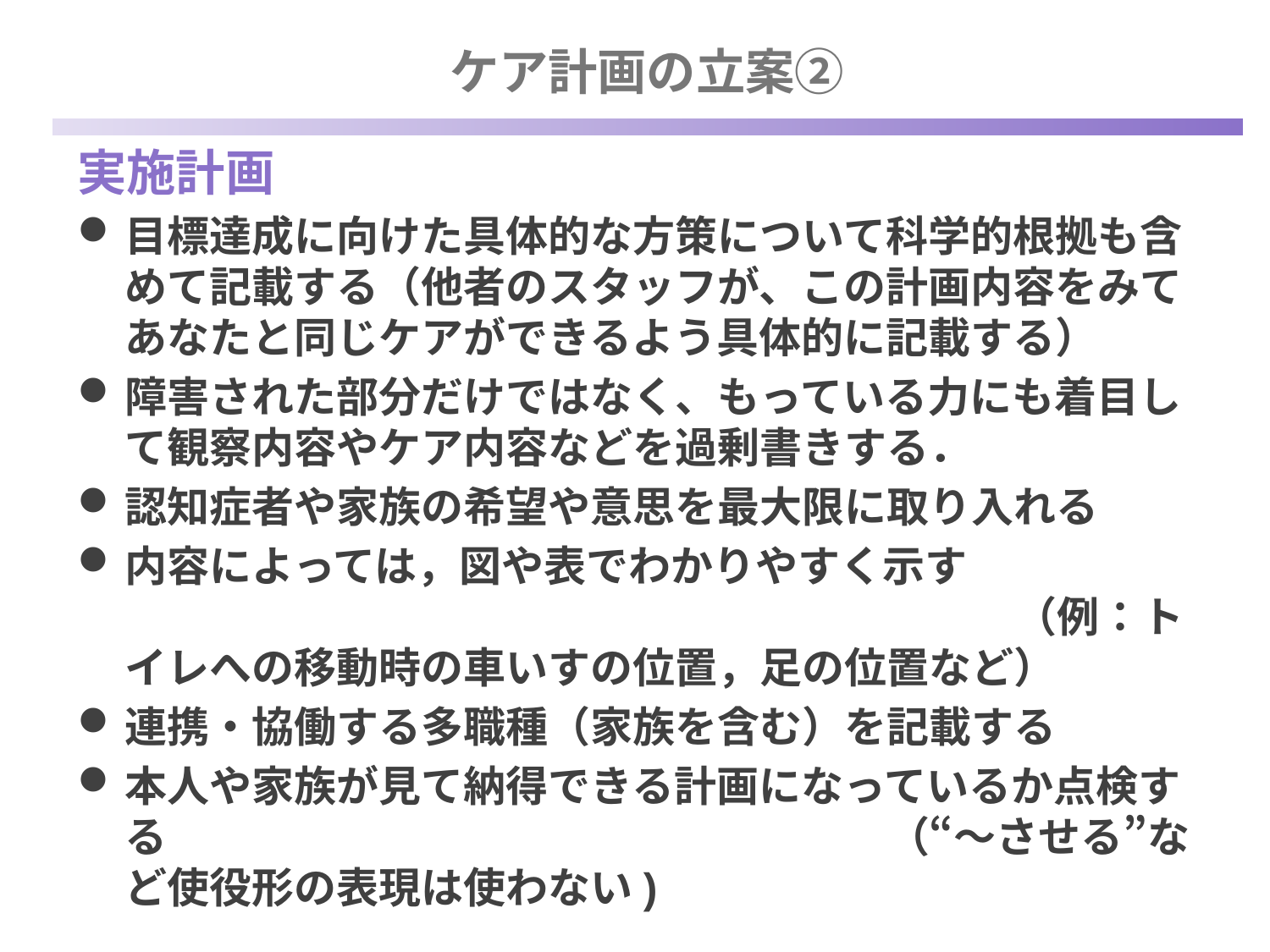

ケア計画の立案②

実施計画
目標達成に向けた具体的な方策について科学的根拠も含めて記載する（他者のスタッフが、この計画内容をみてあなたと同じケアができるよう具体的に記載する）
障害された部分だけではなく、もっている力にも着目して観察内容やケア内容などを過剰書きする．
認知症者や家族の希望や意思を最大限に取り入れる
内容によっては，図や表でわかりやすく示す　　　　　　　　　　　　　　　　　　　　　　　　　　（例：トイレへの移動時の車いすの位置，足の位置など）
連携・協働する多職種（家族を含む）を記載する
本人や家族が見て納得できる計画になっているか点検する　　　　　　　　　　　　　　　　　（“～させる”など使役形の表現は使わない)